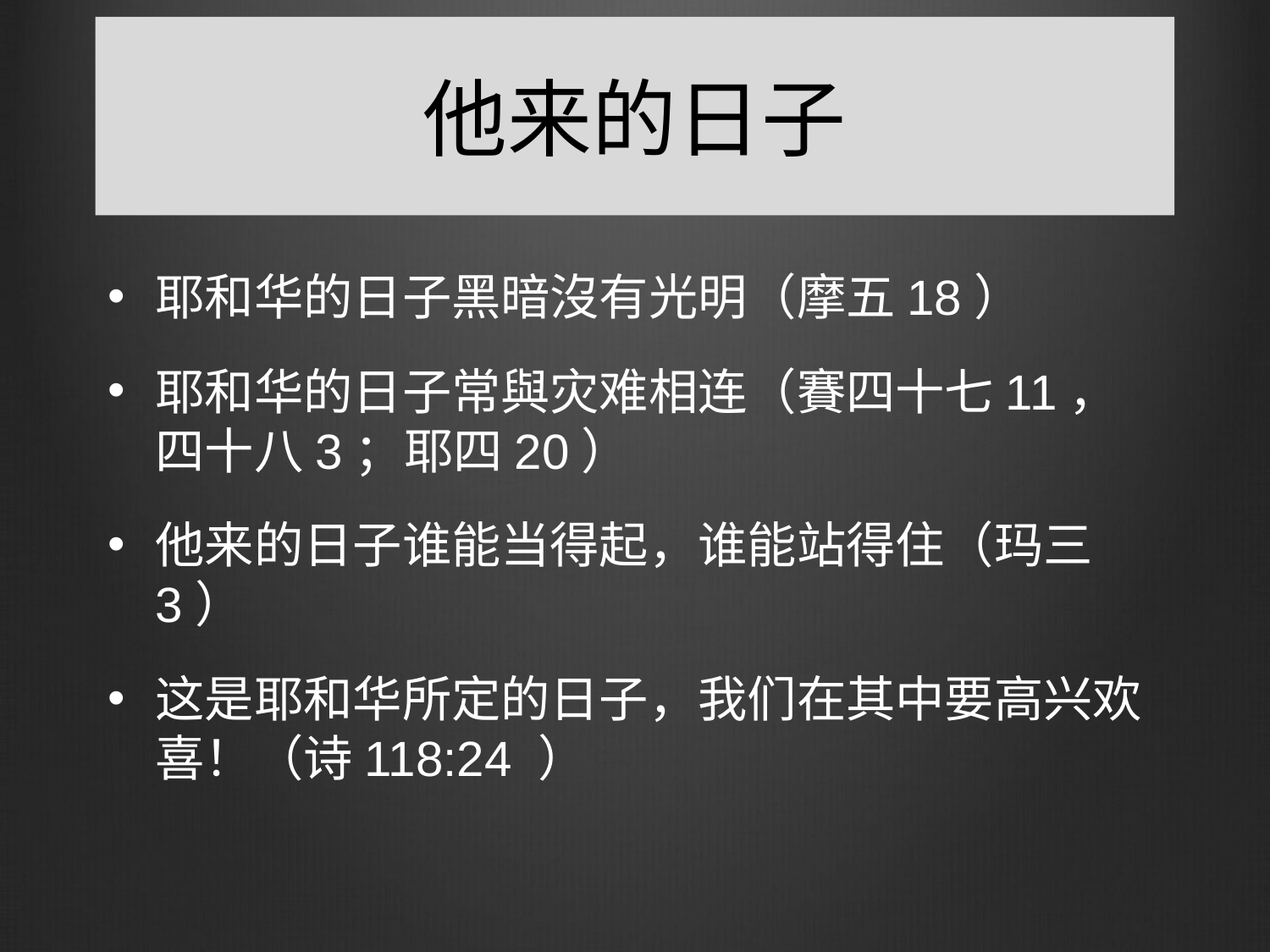

# 他来的日子
耶和华的日子黑暗沒有光明（摩五18）
耶和华的日子常與灾难相连（賽四十七11，四十八3；耶四20）
他来的日子谁能当得起，谁能站得住（玛三3）
这是耶和华所定的日子，我们在其中要高兴欢喜！（诗118:24 ）